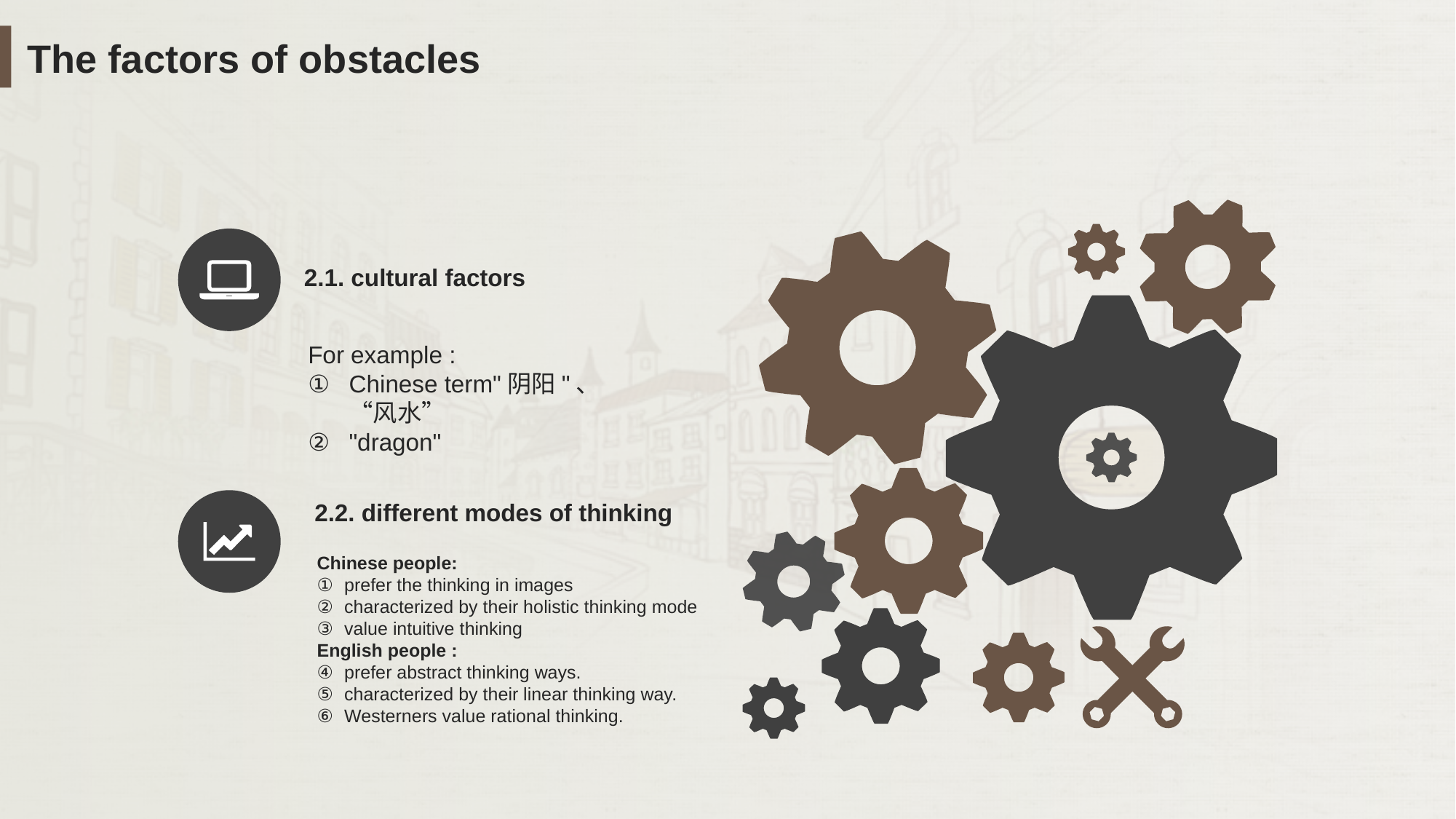

The factors of obstacles

2.1. cultural factors

For example :
Chinese term"阴阳"、“风水”
"dragon"

2.2. different modes of thinking

Chinese people:
prefer the thinking in images
characterized by their holistic thinking mode
value intuitive thinking
English people :
prefer abstract thinking ways.
characterized by their linear thinking way.
Westerners value rational thinking.